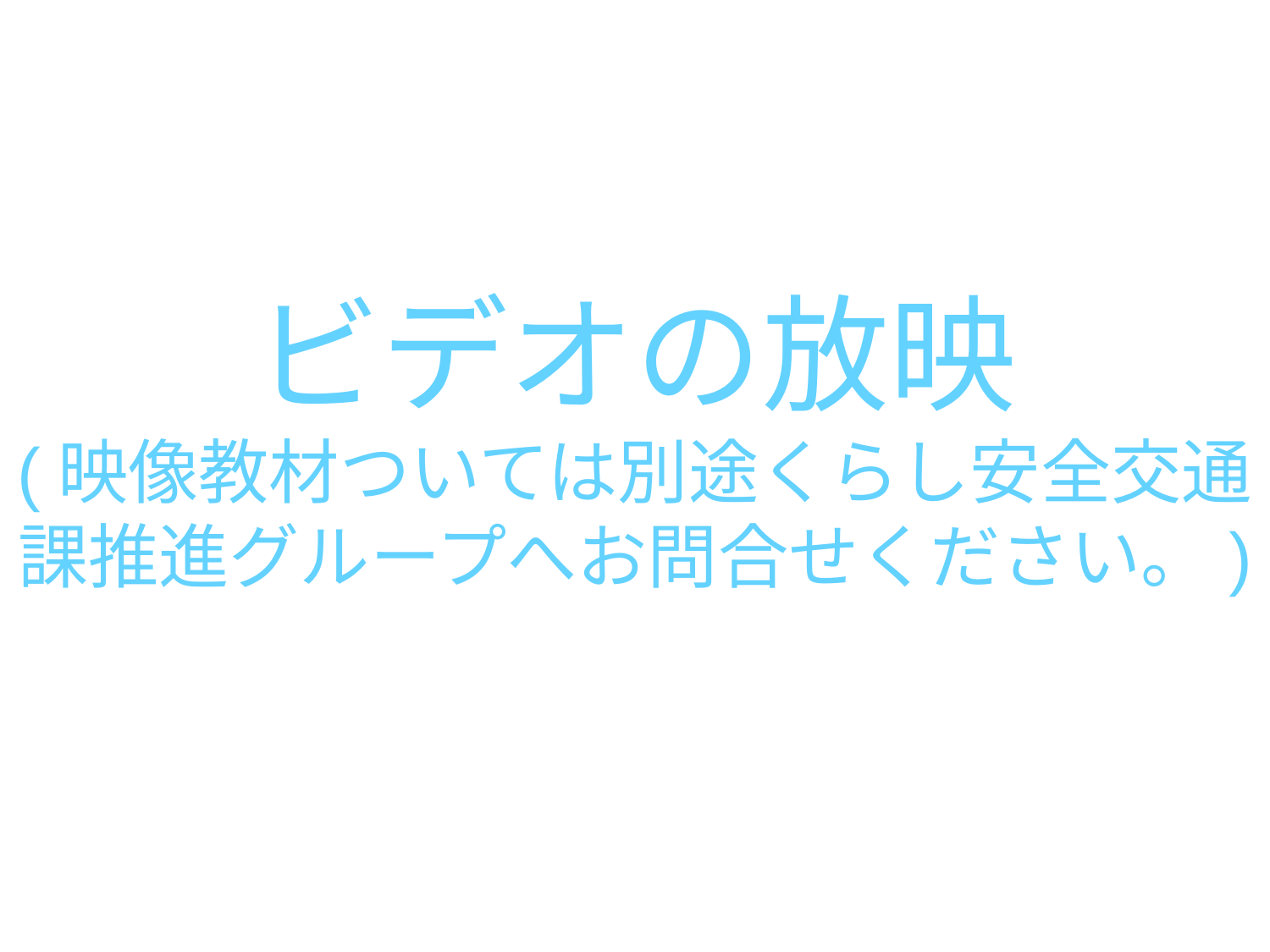

ビデオの放映
(映像教材ついては別途くらし安全交通課推進グループへお問合せください。)